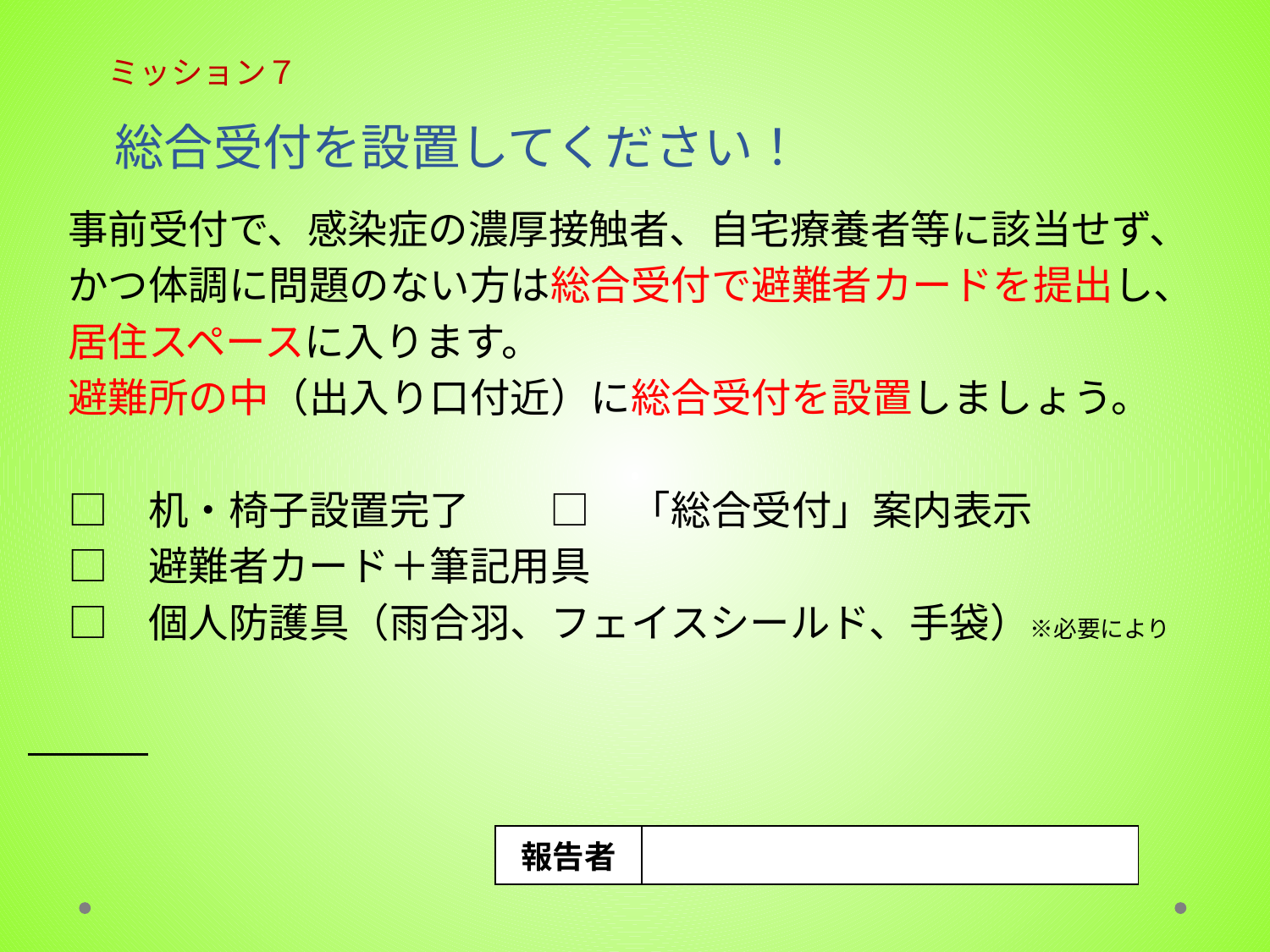

# ミッション７ 総合受付を設置してください！
　事前受付で、感染症の濃厚接触者、自宅療養者等に該当せず、
　かつ体調に問題のない方は総合受付で避難者カードを提出し、
　居住スペースに入ります。
　避難所の中（出入り口付近）に総合受付を設置しましょう。

　□　机・椅子設置完了　　□　「総合受付」案内表示
　□　避難者カード＋筆記用具
　□　個人防護具（雨合羽、フェイスシールド、手袋）※必要により

| 報告者 |  |
| --- | --- |